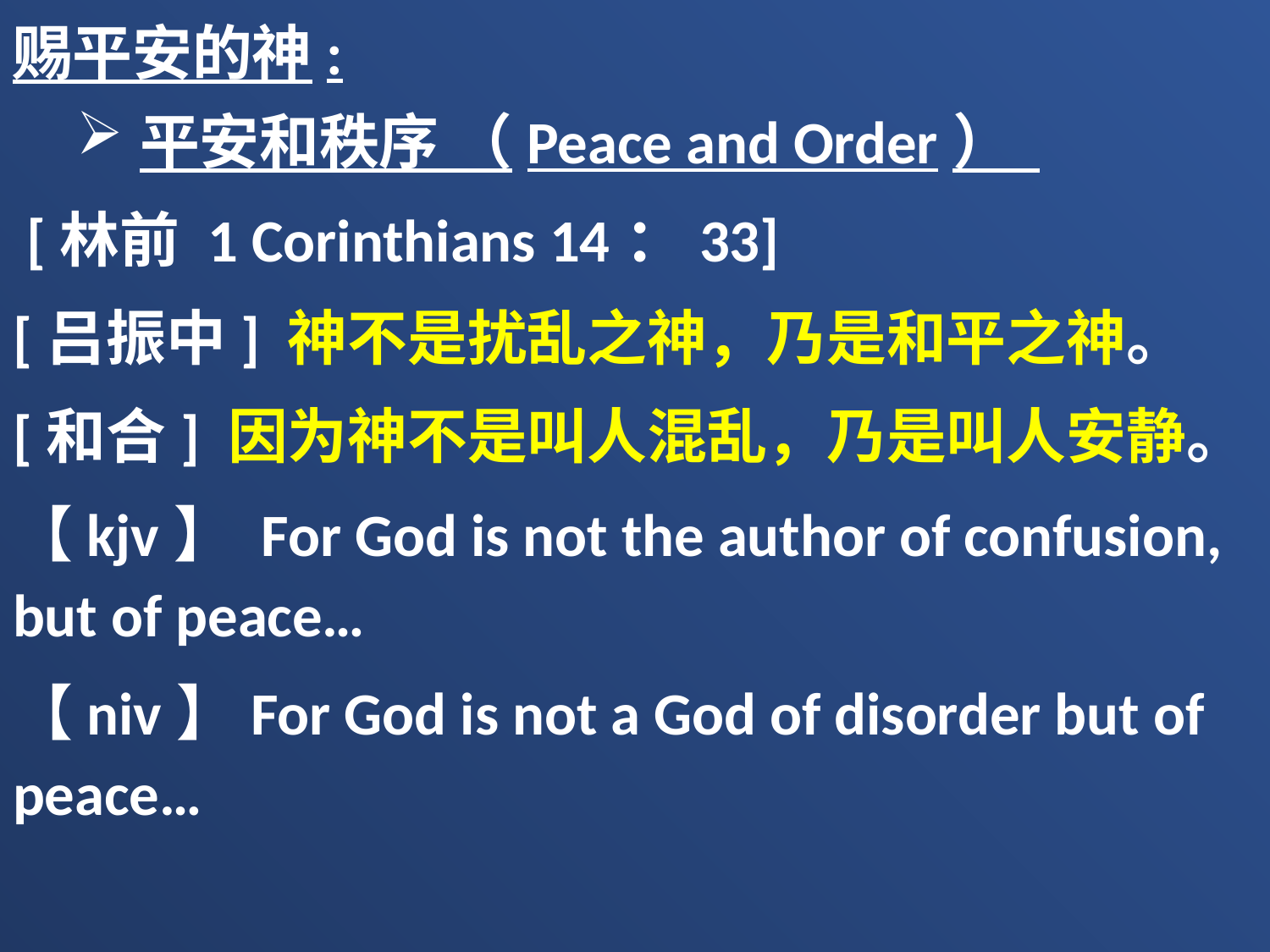

赐平安的神:
平安和秩序 （Peace and Order）
 [林前 1 Corinthians 14：33]
[吕振中] 神不是扰乱之神，乃是和平之神。
[和合] 因为神不是叫人混乱，乃是叫人安静。
【kjv】 For God is not the author of confusion, but of peace…
【niv】For God is not a God of disorder but of peace…